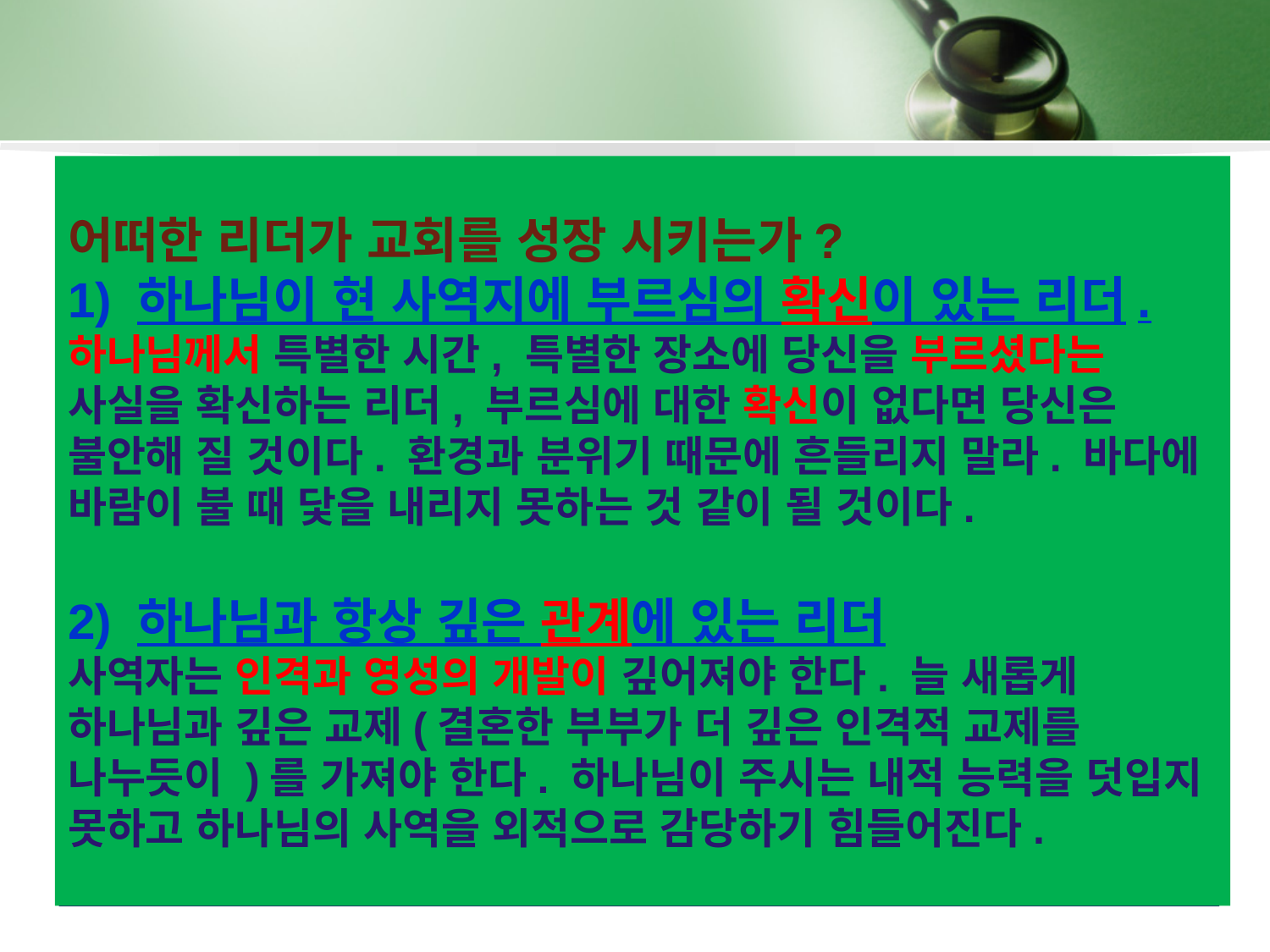

어떠한 리더가 교회를 성장 시키는가?
1) 하나님이 현 사역지에 부르심의 확신이 있는 리더.
하나님께서 특별한 시간, 특별한 장소에 당신을 부르셨다는 사실을 확신하는 리더, 부르심에 대한 확신이 없다면 당신은 불안해 질 것이다. 환경과 분위기 때문에 흔들리지 말라. 바다에 바람이 불 때 닻을 내리지 못하는 것 같이 될 것이다.
2) 하나님과 항상 깊은 관계에 있는 리더
사역자는 인격과 영성의 개발이 깊어져야 한다. 늘 새롭게 하나님과 깊은 교제(결혼한 부부가 더 깊은 인격적 교제를 나누듯이 )를 가져야 한다. 하나님이 주시는 내적 능력을 덧입지 못하고 하나님의 사역을 외적으로 감당하기 힘들어진다.